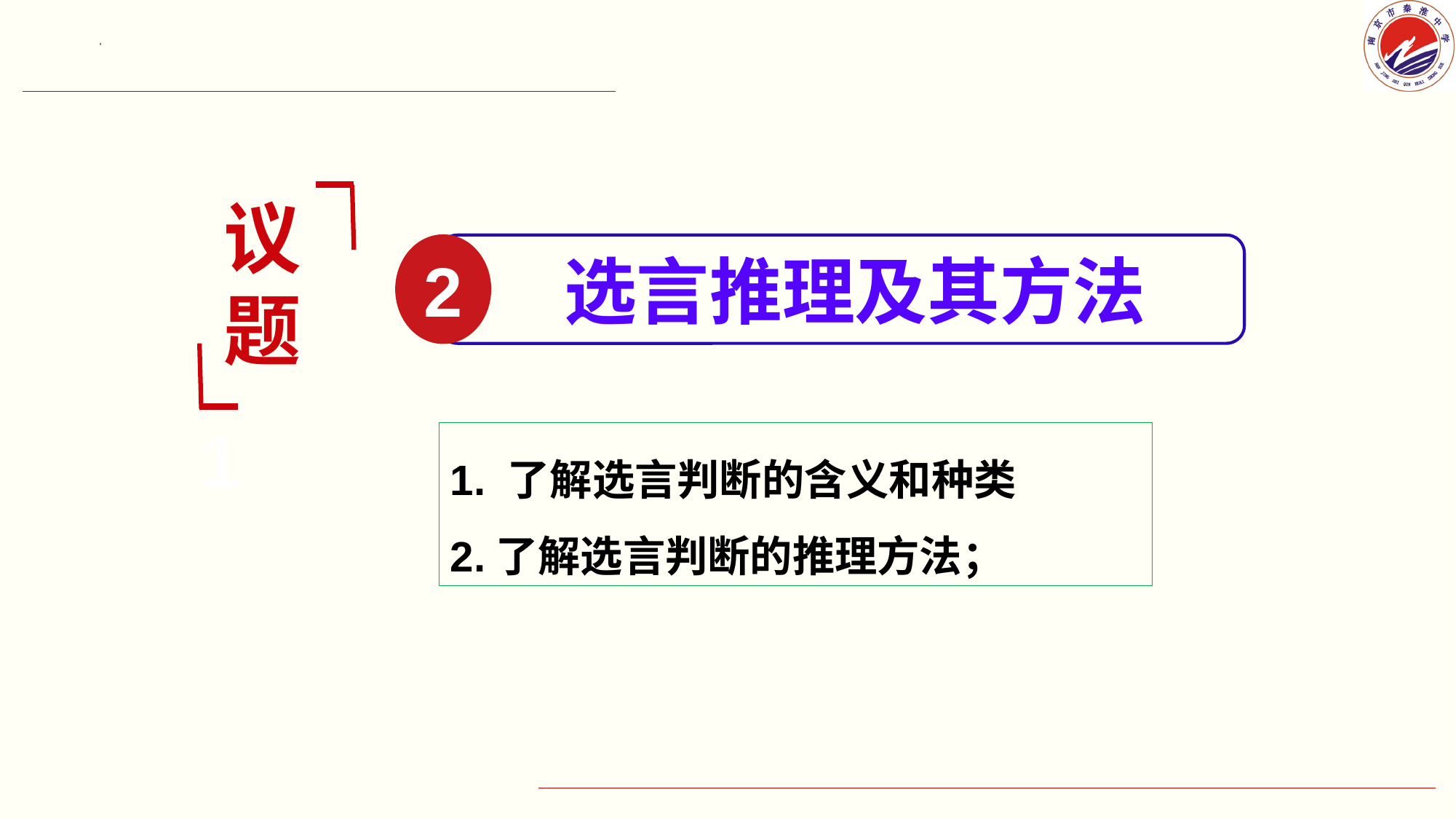

议题
2
       选言推理及其方法
1
1. 了解选言判断的含义和种类
2.了解选言判断的推理方法；